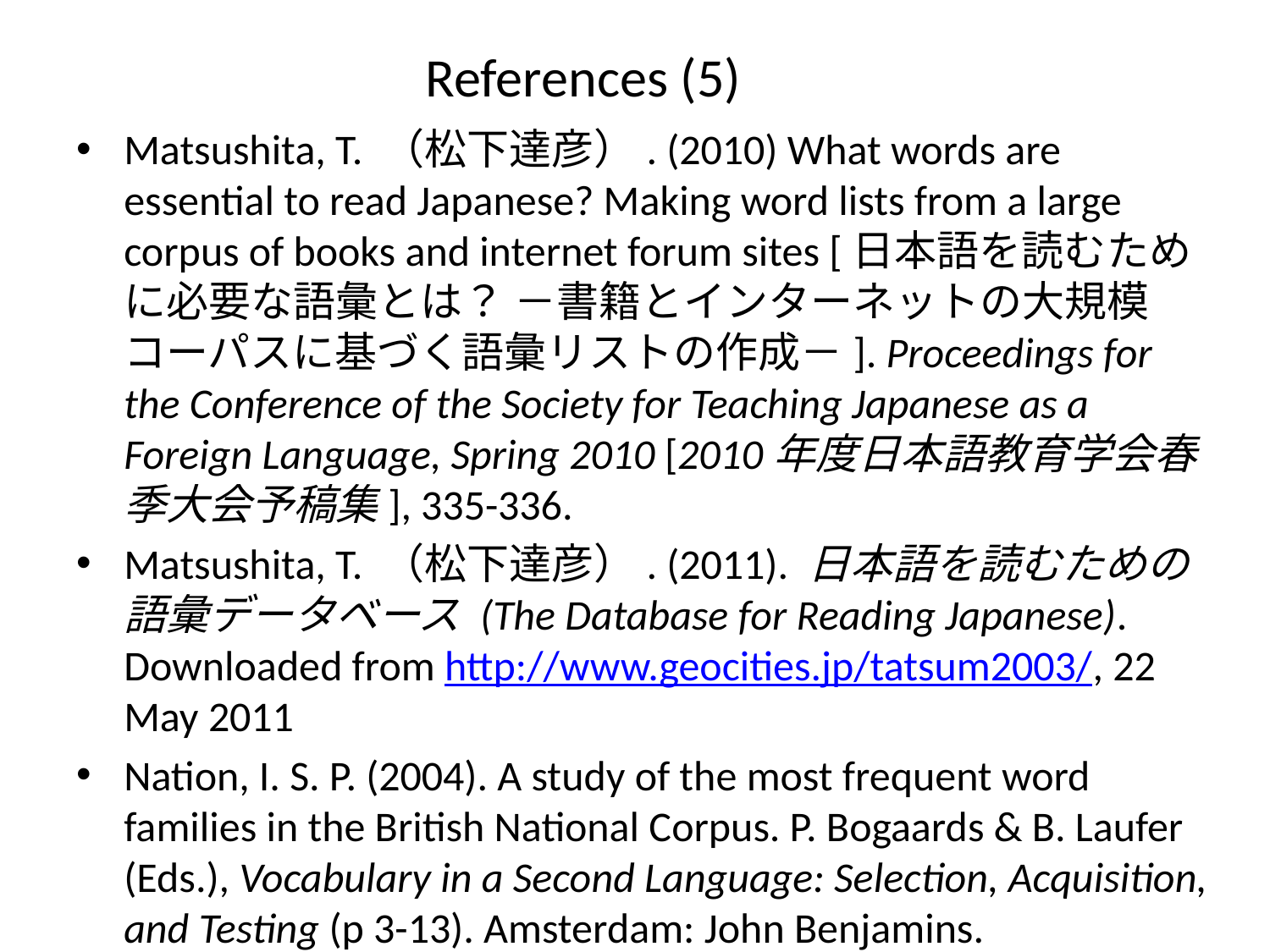

# References (5)
Matsushita, T. （松下達彦）. (2010) What words are essential to read Japanese? Making word lists from a large corpus of books and internet forum sites [日本語を読むために必要な語彙とは？ －書籍とインターネットの大規模コーパスに基づく語彙リストの作成－]. Proceedings for the Conference of the Society for Teaching Japanese as a Foreign Language, Spring 2010 [2010年度日本語教育学会春季大会予稿集], 335-336.
Matsushita, T. （松下達彦）. (2011). 日本語を読むための語彙データベース (The Database for Reading Japanese). Downloaded from http://www.geocities.jp/tatsum2003/, 22 May 2011
Nation, I. S. P. (2004). A study of the most frequent word families in the British National Corpus. P. Bogaards & B. Laufer (Eds.), Vocabulary in a Second Language: Selection, Acquisition, and Testing (p 3-13). Amsterdam: John Benjamins.